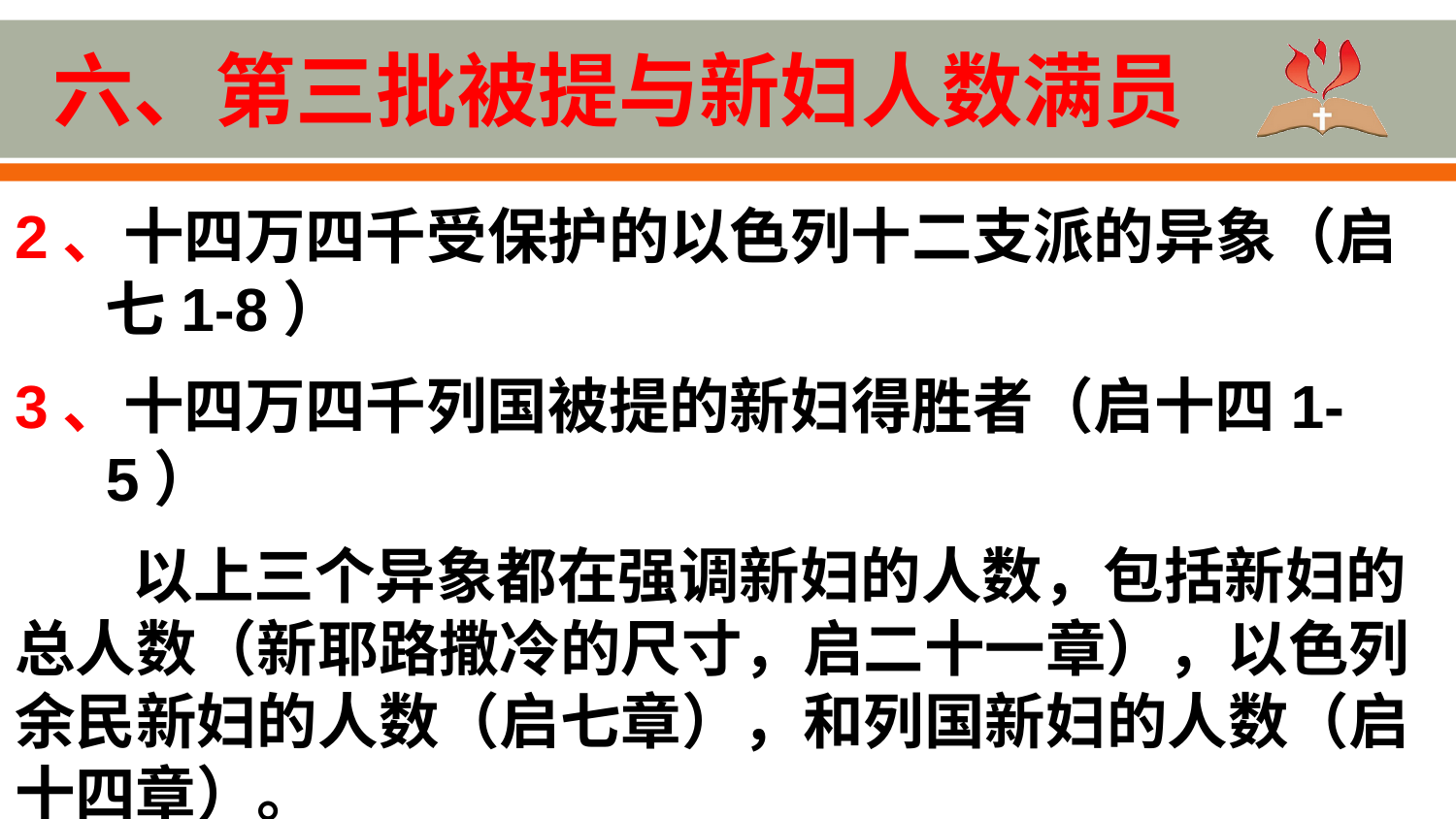

# 六、第三批被提与新妇人数满员
2、十四万四千受保护的以色列十二支派的异象（启七1-8）
3、十四万四千列国被提的新妇得胜者（启十四1-5）
以上三个异象都在强调新妇的人数，包括新妇的总人数（新耶路撒冷的尺寸，启二十一章），以色列余民新妇的人数（启七章），和列国新妇的人数（启十四章）。